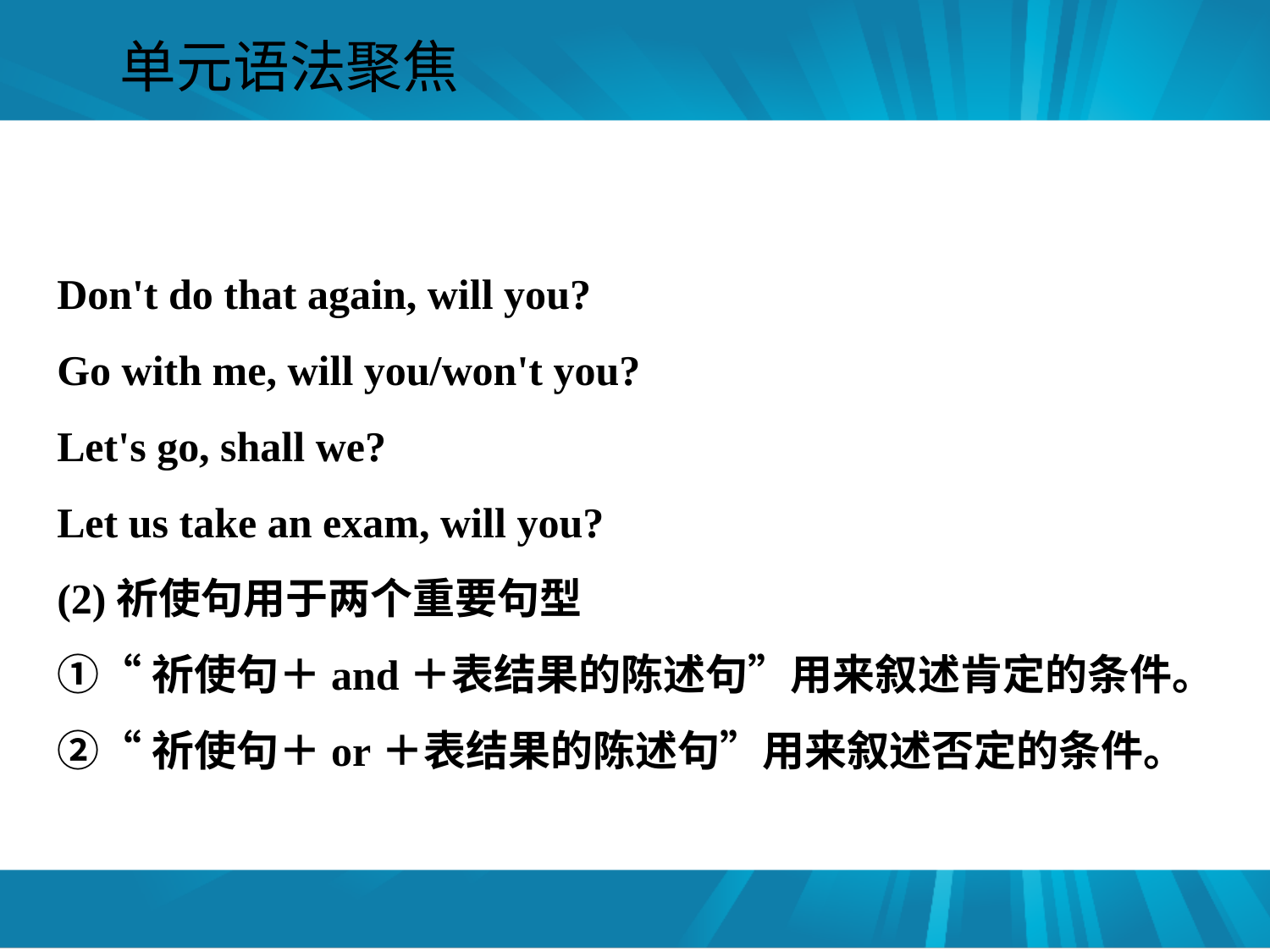

#
单元语法聚焦
Don't do that again, will you?
Go with me, will you/won't you?
Let's go, shall we?
Let us take an exam, will you?
(2)祈使句用于两个重要句型
①“祈使句＋and＋表结果的陈述句”用来叙述肯定的条件。
②“祈使句＋or＋表结果的陈述句”用来叙述否定的条件。